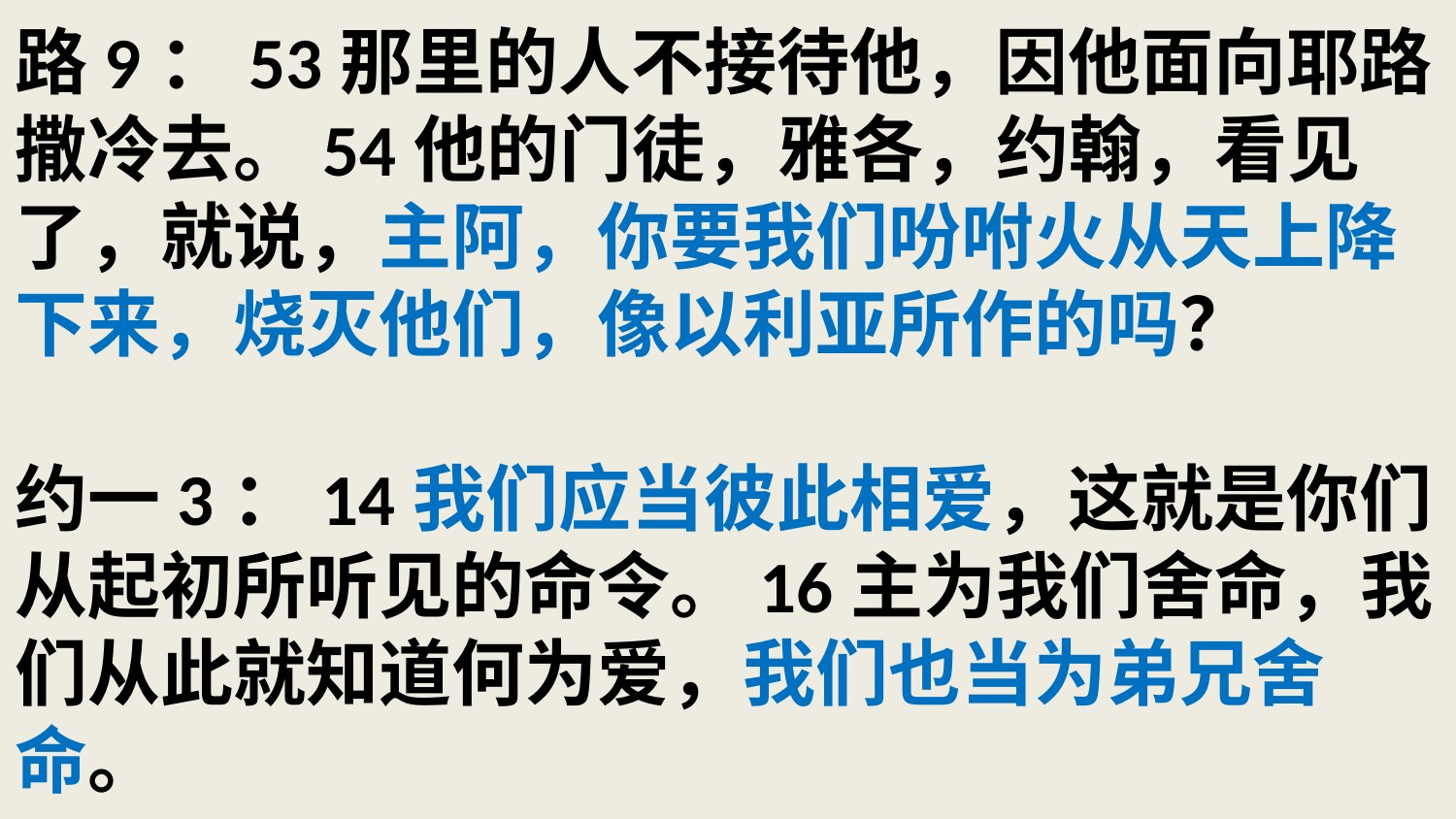

# 路9：53那里的人不接待他，因他面向耶路撒冷去。54他的门徒，雅各，约翰，看见了，就说，主阿，你要我们吩咐火从天上降下来，烧灭他们，像以利亚所作的吗？ 约一3：14我们应当彼此相爱，这就是你们从起初所听见的命令。16主为我们舍命，我们从此就知道何为爱，我们也当为弟兄舍命。